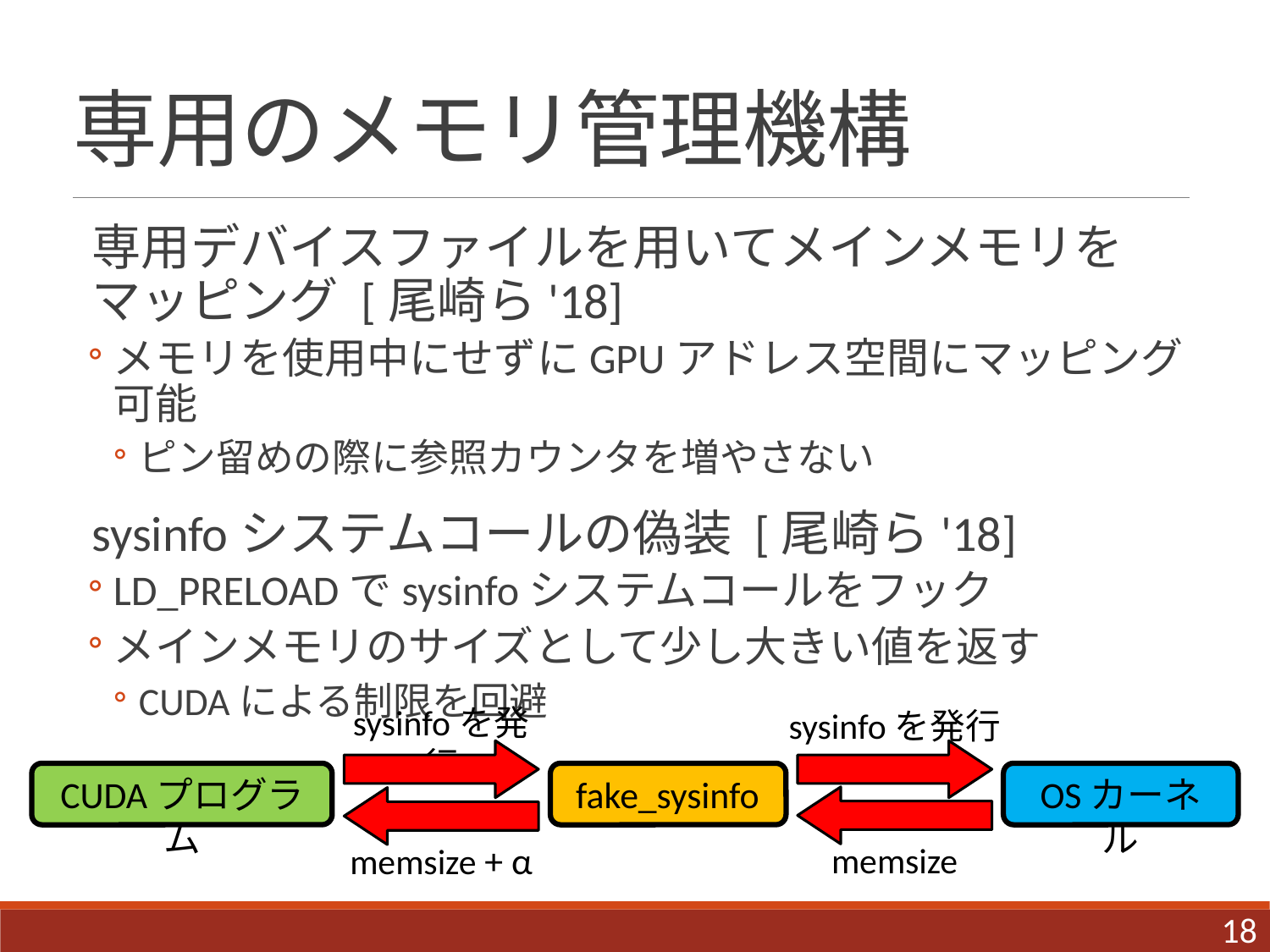

# 専用のメモリ管理機構
専用デバイスファイルを用いてメインメモリをマッピング [尾崎ら'18]
メモリを使用中にせずにGPUアドレス空間にマッピング可能
ピン留めの際に参照カウンタを増やさない
sysinfoシステムコールの偽装 [尾崎ら'18]
LD_PRELOADでsysinfoシステムコールをフック
メインメモリのサイズとして少し大きい値を返す
CUDAによる制限を回避
sysinfoを発行
sysinfoを発行

CUDAプログラム

fake_sysinfo

OSカーネル
memsize + α
memsize
18